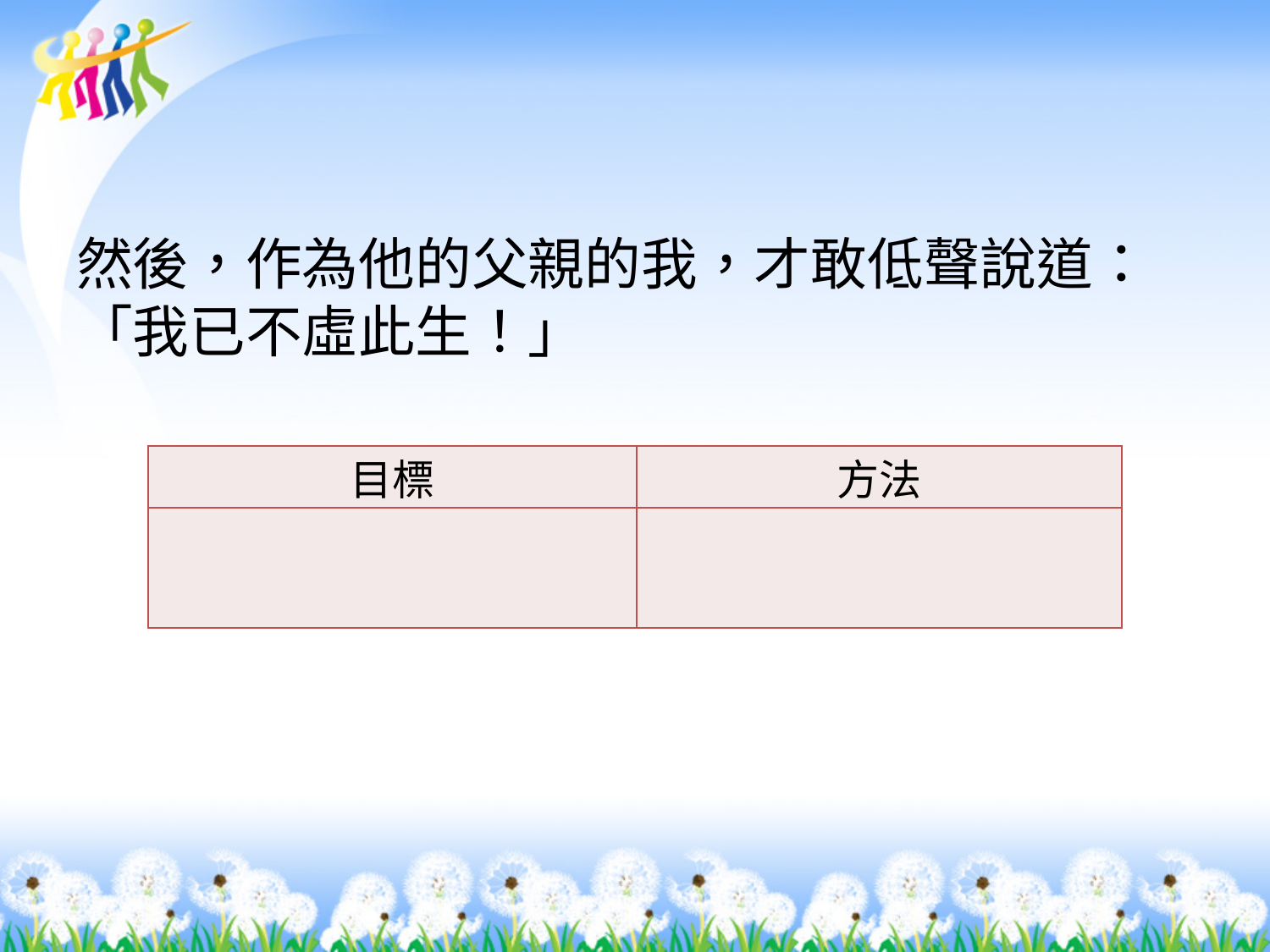

#
然後，作為他的父親的我，才敢低聲說道：「我已不虛此生！」
| 目標 | 方法 |
| --- | --- |
|  |  |